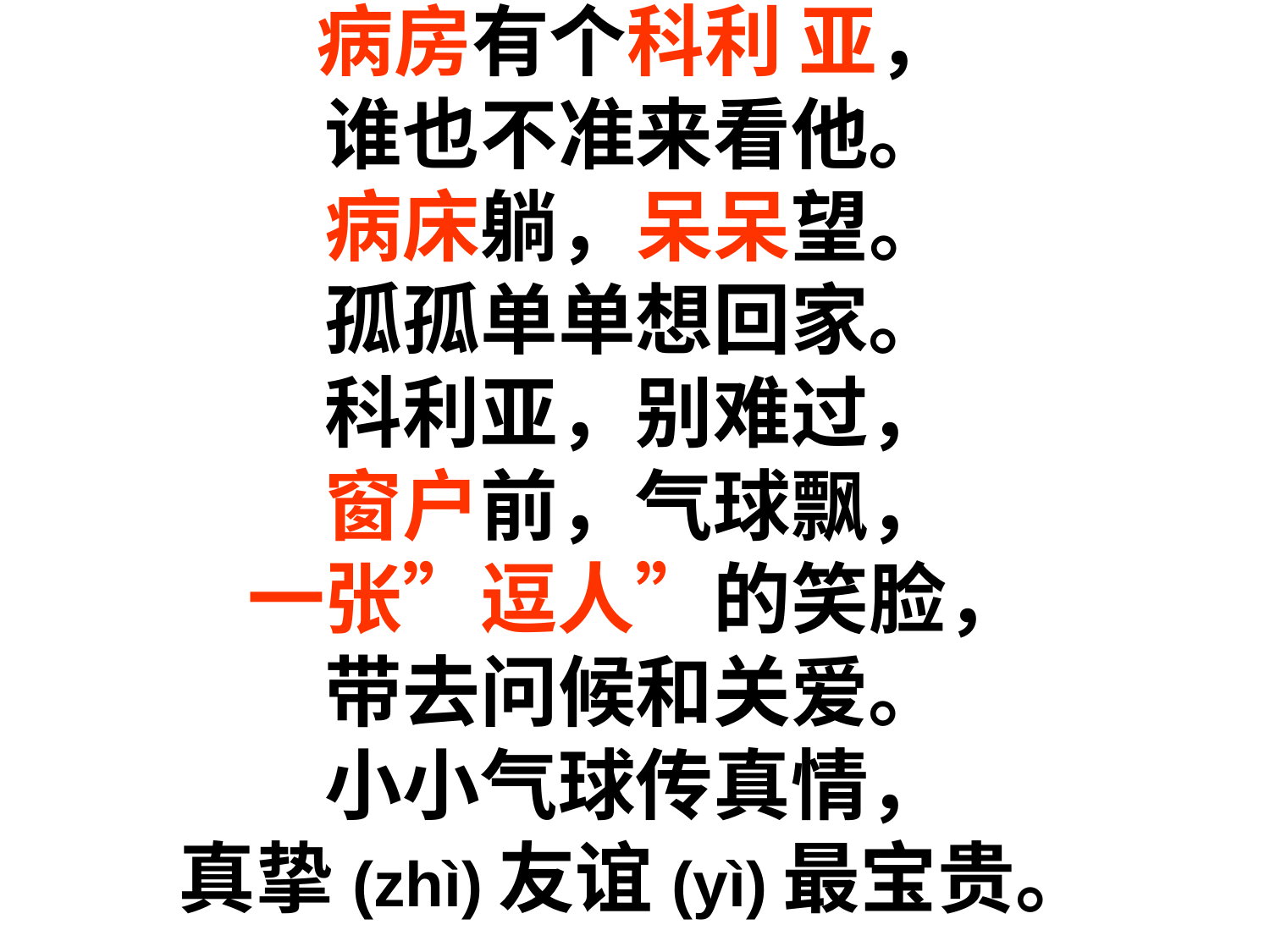

病房有个科利 亚，
谁也不准来看他。
病床躺，呆呆望。
孤孤单单想回家。
科利亚，别难过，
窗户前，气球飘，
一张”逗人”的笑脸，
带去问候和关爱。
小小气球传真情，
真挚(zhì)友谊(yì)最宝贵。